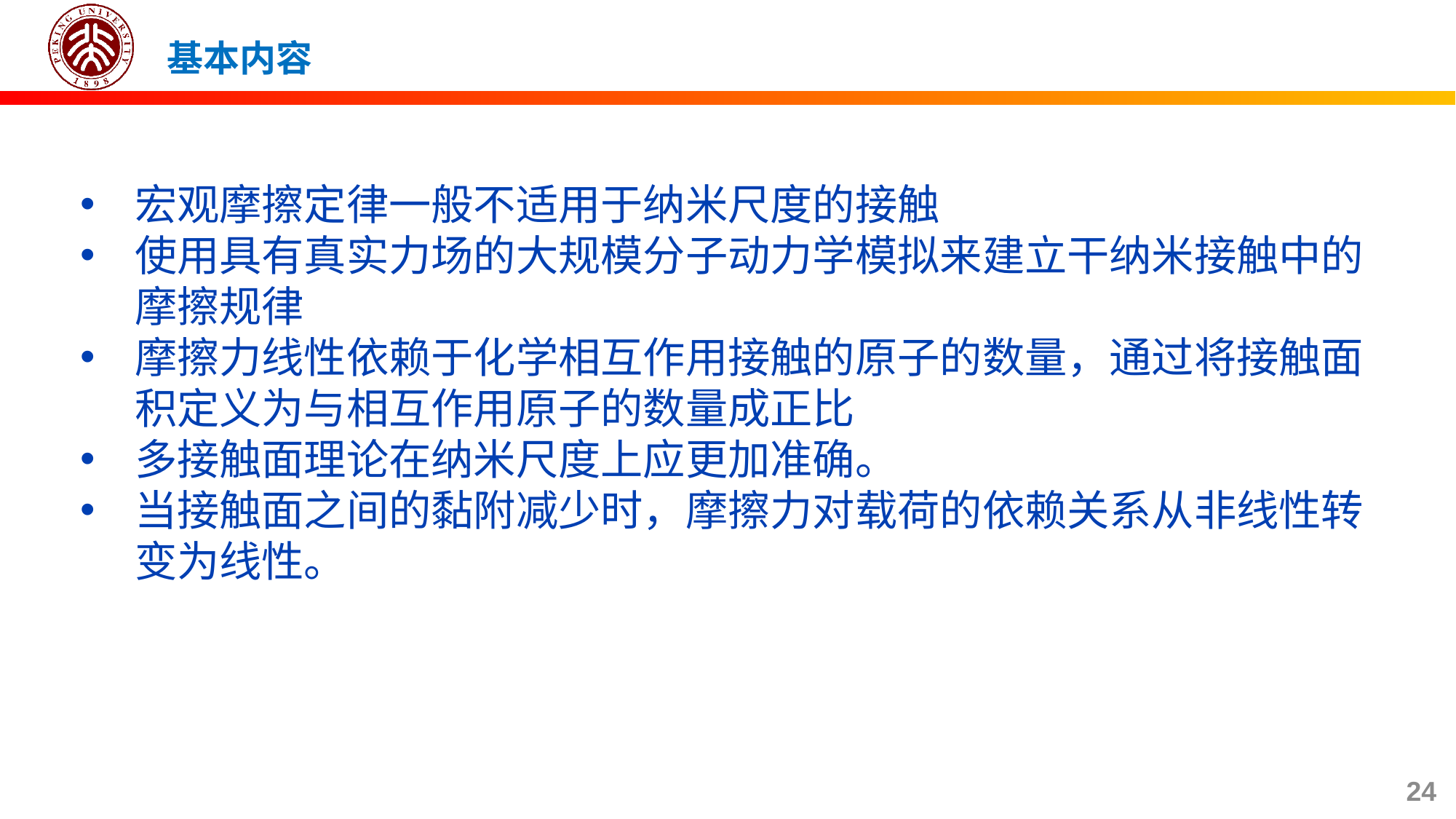

基本内容
宏观摩擦定律一般不适用于纳米尺度的接触
使用具有真实力场的大规模分子动力学模拟来建立干纳米接触中的摩擦规律
摩擦力线性依赖于化学相互作用接触的原子的数量，通过将接触面积定义为与相互作用原子的数量成正比
多接触面理论在纳米尺度上应更加准确。
当接触面之间的黏附减少时，摩擦力对载荷的依赖关系从非线性转变为线性。
24